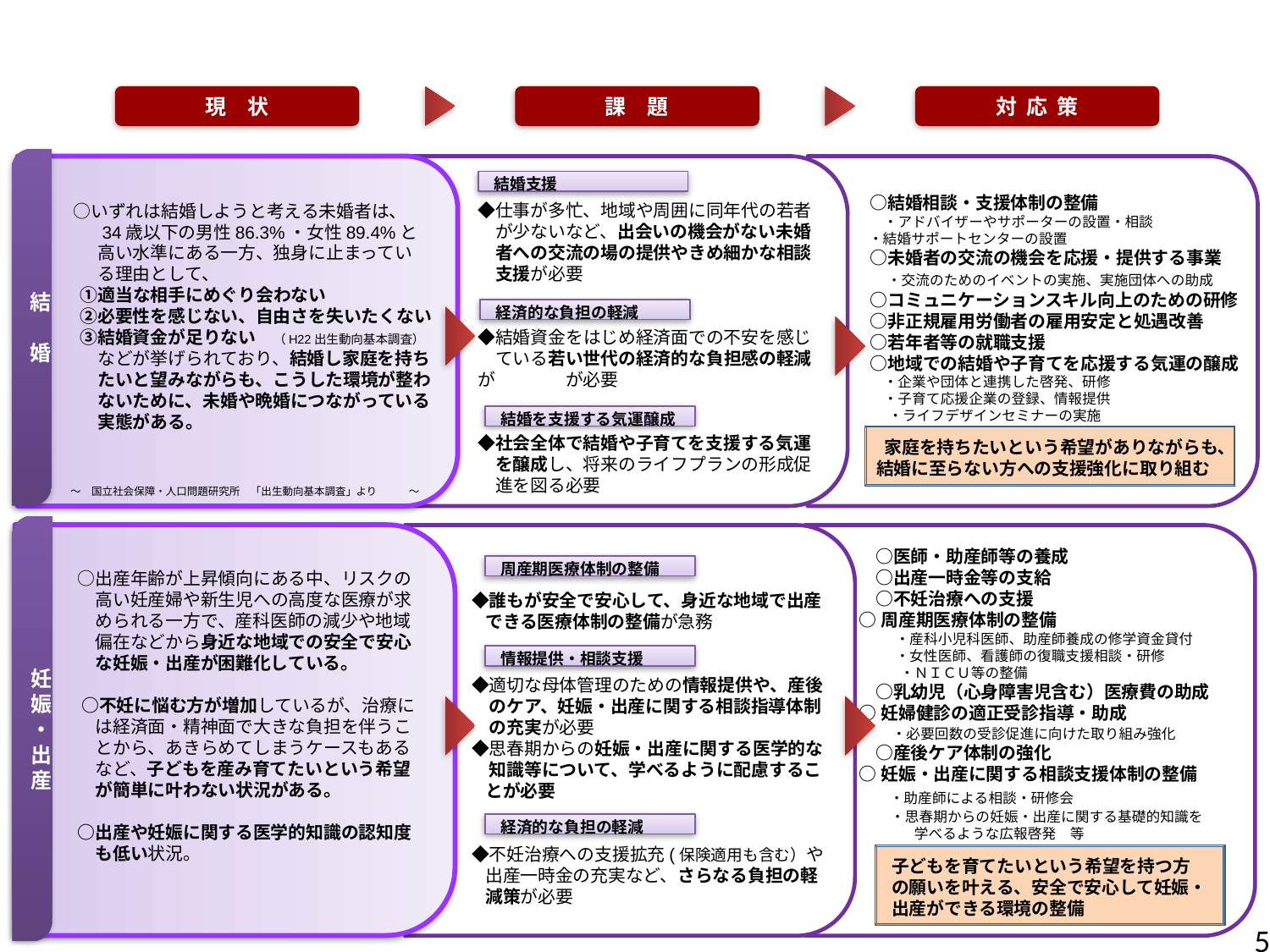

現　状
課　題
対  応  策

　　　○結婚相談・支援体制の整備
　　　　   ・アドバイザーやサポーターの設置・相談
               ・結婚サポートセンターの設置
　　　○未婚者の交流の機会を応援・提供する事業
　　　  　 ・交流のためのイベントの実施、実施団体への助成
　　　○コミュニケーションスキル向上のための研修
　　　○非正規雇用労働者の雇用安定と処遇改善
　　　○若年者等の就職支援
　　　○地域での結婚や子育てを応援する気運の醸成
　　　  　 ・企業や団体と連携した啓発、研修
　　　　   ・子育て応援企業の登録、情報提供
　　　　　・ライフデザインセミナーの実施

　　　　◆仕事が多忙、地域や周囲に同年代の若者
　　　　　が少ないなど、出会いの機会がない未婚
　　　　　者への交流の場の提供やきめ細かな相談
　　　　　支援が必要

　　　　◆結婚資金をはじめ経済面での不安を感じ
　　　　　ている若い世代の経済的な負担感の軽減　　　　が　　　　が必要

　　　　◆社会全体で結婚や子育てを支援する気運
　　　　　を醸成し、将来のライフプランの形成促
　　　　　進を図る必要

      　○いずれは結婚しようと考える未婚者は、
　　　　34歳以下の男性86.3%・女性89.4%と
　　　　高い水準にある一方、独身に止まってい
　　　　る理由として、
　　　①適当な相手にめぐり会わない
　　　②必要性を感じない、自由さを失いたくない
　　　③結婚資金が足りない　（H22出生動向基本調査）
　　　　などが挙げられており、結婚し家庭を持ち
　　　　たいと望みながらも、こうした環境が整わ
　　　　ないために、未婚や晩婚につながっている
　　　　実態がある。

結

婚
　結婚支援
　経済的な負担の軽減

　結婚を支援する気運醸成
 家庭を持ちたいという希望がありながらも､結婚に至らない方への支援強化に取り組む
～　国立社会保障・人口問題研究所　「出生動向基本調査」より　　　～

　　　  ○医師・助産師等の養成
　　　  ○出産一時金等の支給
　　　  ○不妊治療への支援
           ○周産期医療体制の整備
　　　　  　 ・産科小児科医師、助産師養成の修学資金貸付
　　　　   　・女性医師、看護師の復職支援相談・研修
　　　　　　・ＮＩＣＵ等の整備
　　　  ○乳幼児（心身障害児含む）医療費の助成
           ○妊婦健診の適正受診指導・助成
　　　 　   ・必要回数の受診促進に向けた取り組み強化
　　　  ○産後ケア体制の強化
           ○妊娠・出産に関する相談支援体制の整備
　　　     ・助産師による相談・研修会
　　　　      ・思春期からの妊娠・出産に関する基礎的知識を
　　　　　　　学べるような広報啓発　等

　　　 ◆誰もが安全で安心して、身近な地域で出産
　　　　できる医療体制の整備が急務

　　　 ◆適切な母体管理のための情報提供や、産後
　　　　 のケア、妊娠・出産に関する相談指導体制
　　　　 の充実が必要
　　　 ◆思春期からの妊娠・出産に関する医学的な
　　　　 知識等について、学べるように配慮するこ
　　　　とが必要

　　　 ◆不妊治療への支援拡充(保険適用も含む）や
　　　　出産一時金の充実など、さらなる負担の軽
　　　　減策が必要

　　　○出産年齢が上昇傾向にある中、リスクの
　　　　高い妊産婦や新生児への高度な医療が求
　　　　められる一方で、産科医師の減少や地域
　　　　偏在などから身近な地域での安全で安心
　　　　な妊娠・出産が困難化している。

　　　 ○不妊に悩む方が増加しているが、治療に
　　　　は経済面・精神面で大きな負担を伴うこ
　　　　とから、あきらめてしまうケースもある
　　　　など、子どもを産み育てたいという希望
　　　　が簡単に叶わない状況がある。

　　　○出産や妊娠に関する医学的知識の認知度
　　　　も低い状況。
妊娠・出産
　周産期医療体制の整備
　情報提供・相談支援

　経済的な負担の軽減
子どもを育てたいという希望を持つ方
の願いを叶える、安全で安心して妊娠・
出産ができる環境の整備
5